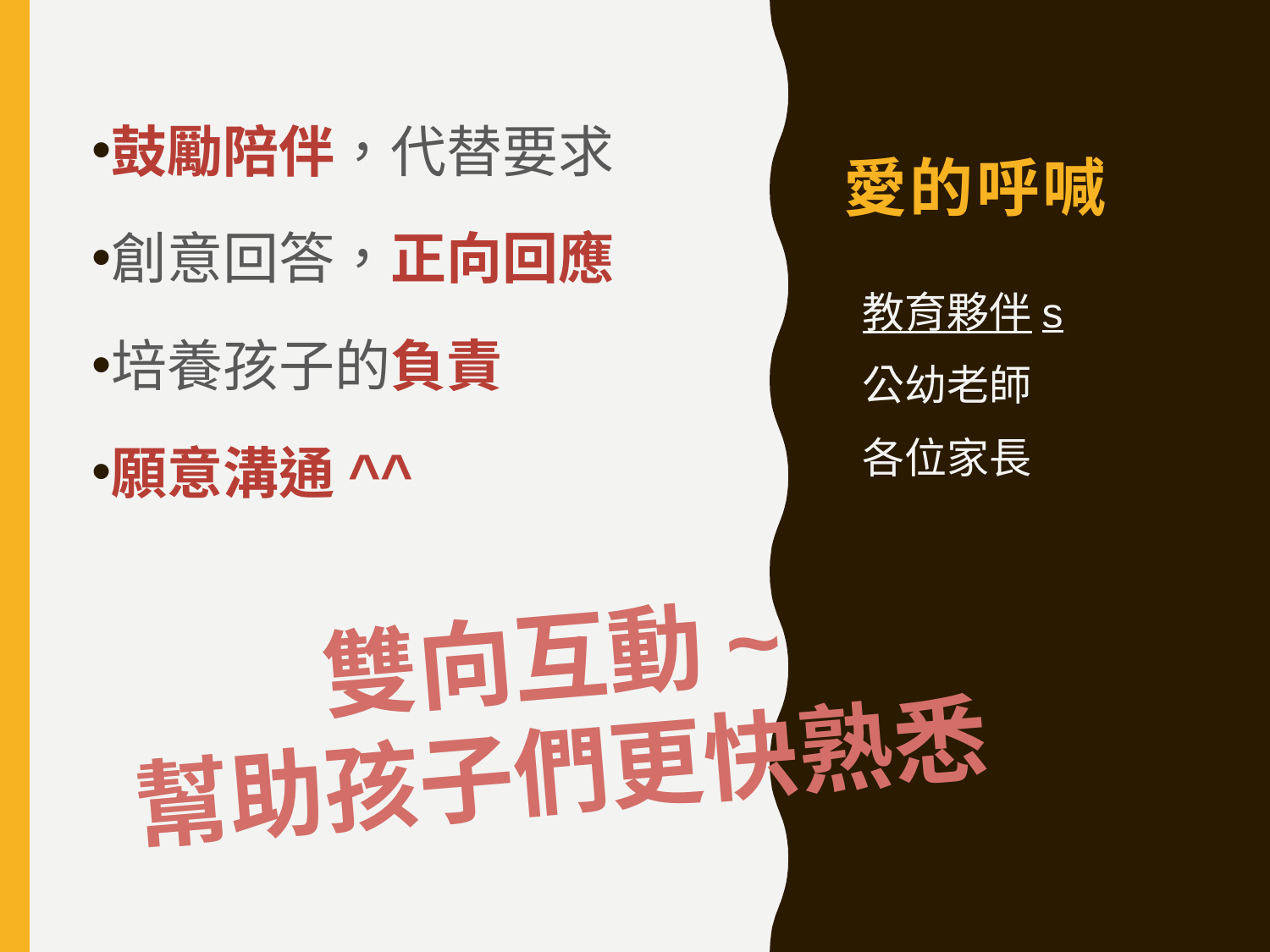

鼓勵陪伴，代替要求
創意回答，正向回應
培養孩子的負責
願意溝通^^
# 愛的呼喊
教育夥伴s
公幼老師
各位家長
雙向互動~
幫助孩子們更快熟悉